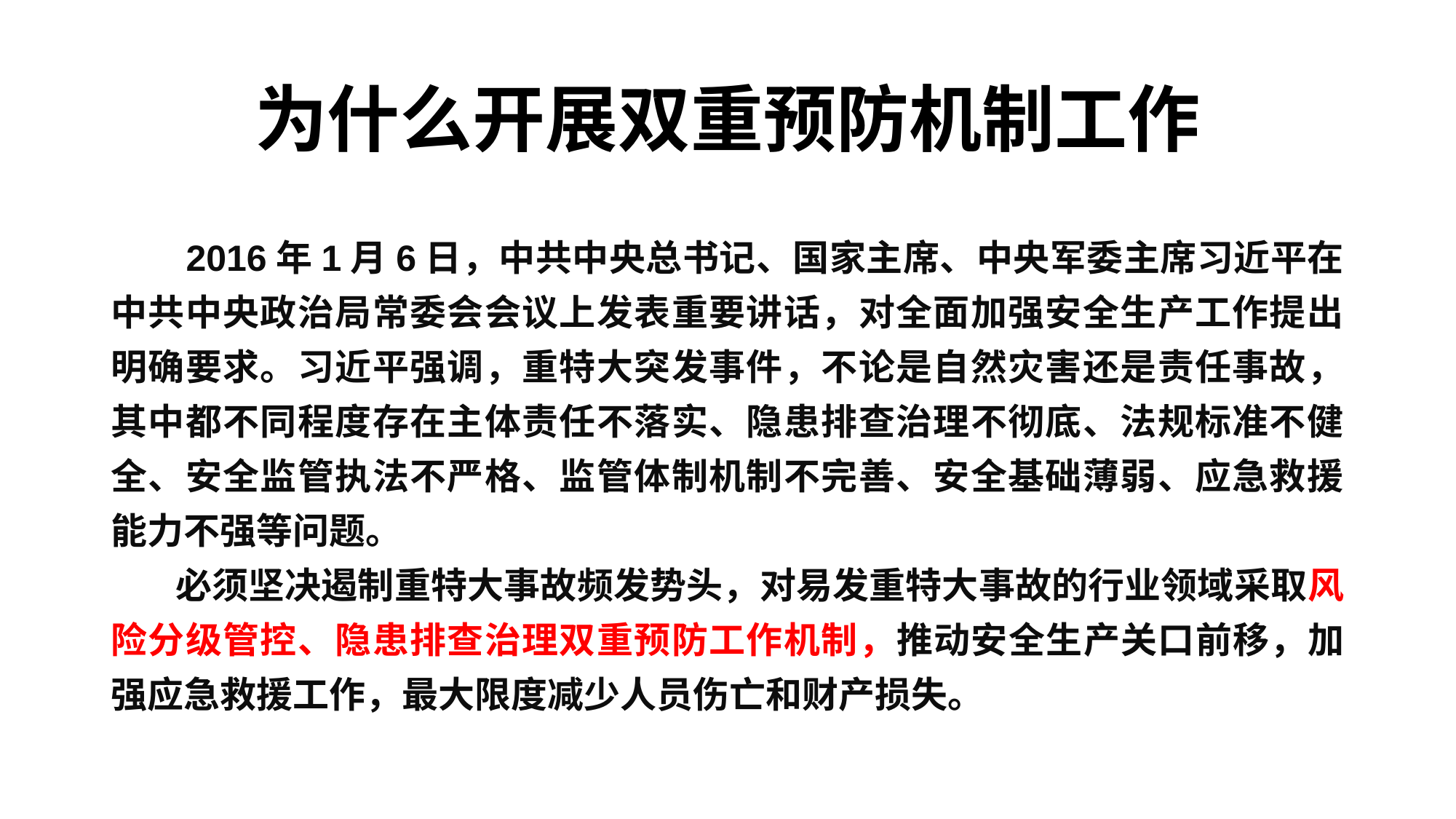

# 为什么开展双重预防机制工作
 2016年1月6日，中共中央总书记、国家主席、中央军委主席习近平在中共中央政治局常委会会议上发表重要讲话，对全面加强安全生产工作提出明确要求。习近平强调，重特大突发事件，不论是自然灾害还是责任事故，其中都不同程度存在主体责任不落实、隐患排查治理不彻底、法规标准不健全、安全监管执法不严格、监管体制机制不完善、安全基础薄弱、应急救援能力不强等问题。
必须坚决遏制重特大事故频发势头，对易发重特大事故的行业领域采取风险分级管控、隐患排查治理双重预防工作机制，推动安全生产关口前移，加强应急救援工作，最大限度减少人员伤亡和财产损失。